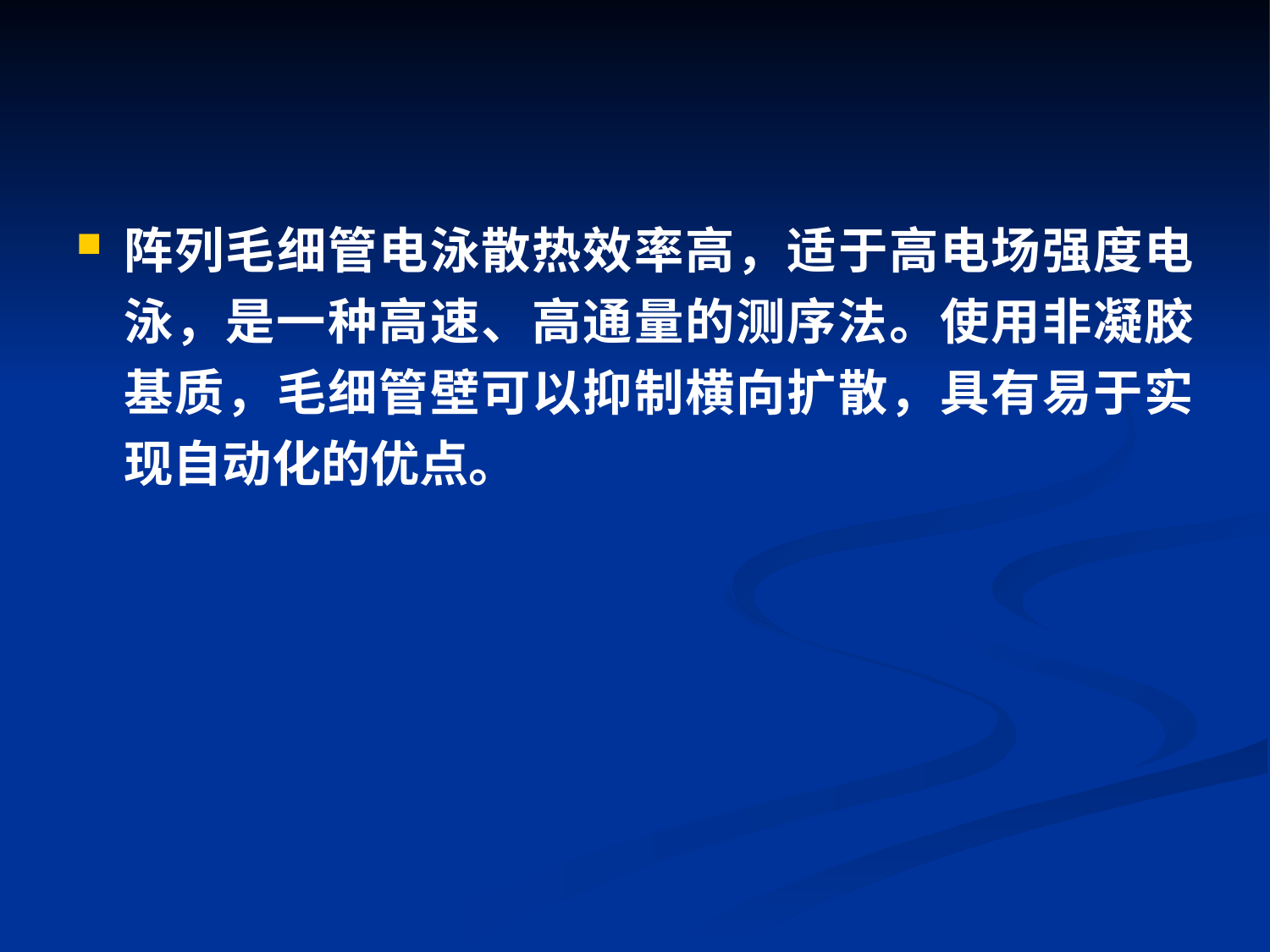

阵列毛细管电泳散热效率高，适于高电场强度电泳，是一种高速、高通量的测序法。使用非凝胶基质，毛细管壁可以抑制横向扩散，具有易于实现自动化的优点。